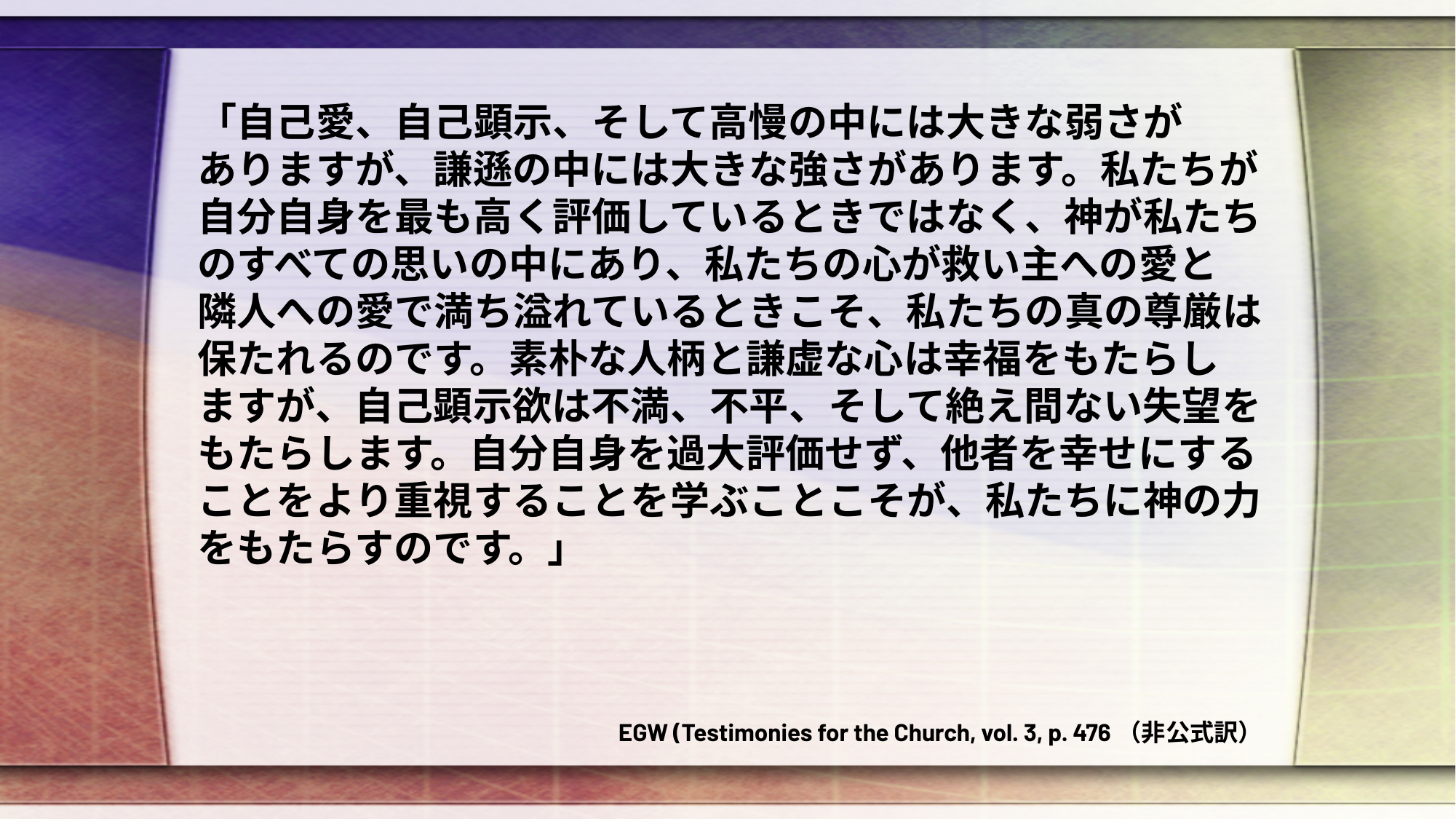

「自己愛、自己顕示、そして高慢の中には大きな弱さが　　ありますが、謙遜の中には大きな強さがあります。私たちが自分自身を最も高く評価しているときではなく、神が私たちのすべての思いの中にあり、私たちの心が救い主への愛と　隣人への愛で満ち溢れているときこそ、私たちの真の尊厳は保たれるのです。素朴な人柄と謙虚な心は幸福をもたらし　ますが、自己顕示欲は不満、不平、そして絶え間ない失望をもたらします。自分自身を過大評価せず、他者を幸せにすることをより重視することを学ぶことこそが、私たちに神の力をもたらすのです。」
EGW (Testimonies for the Church, vol. 3, p. 476（非公式訳）